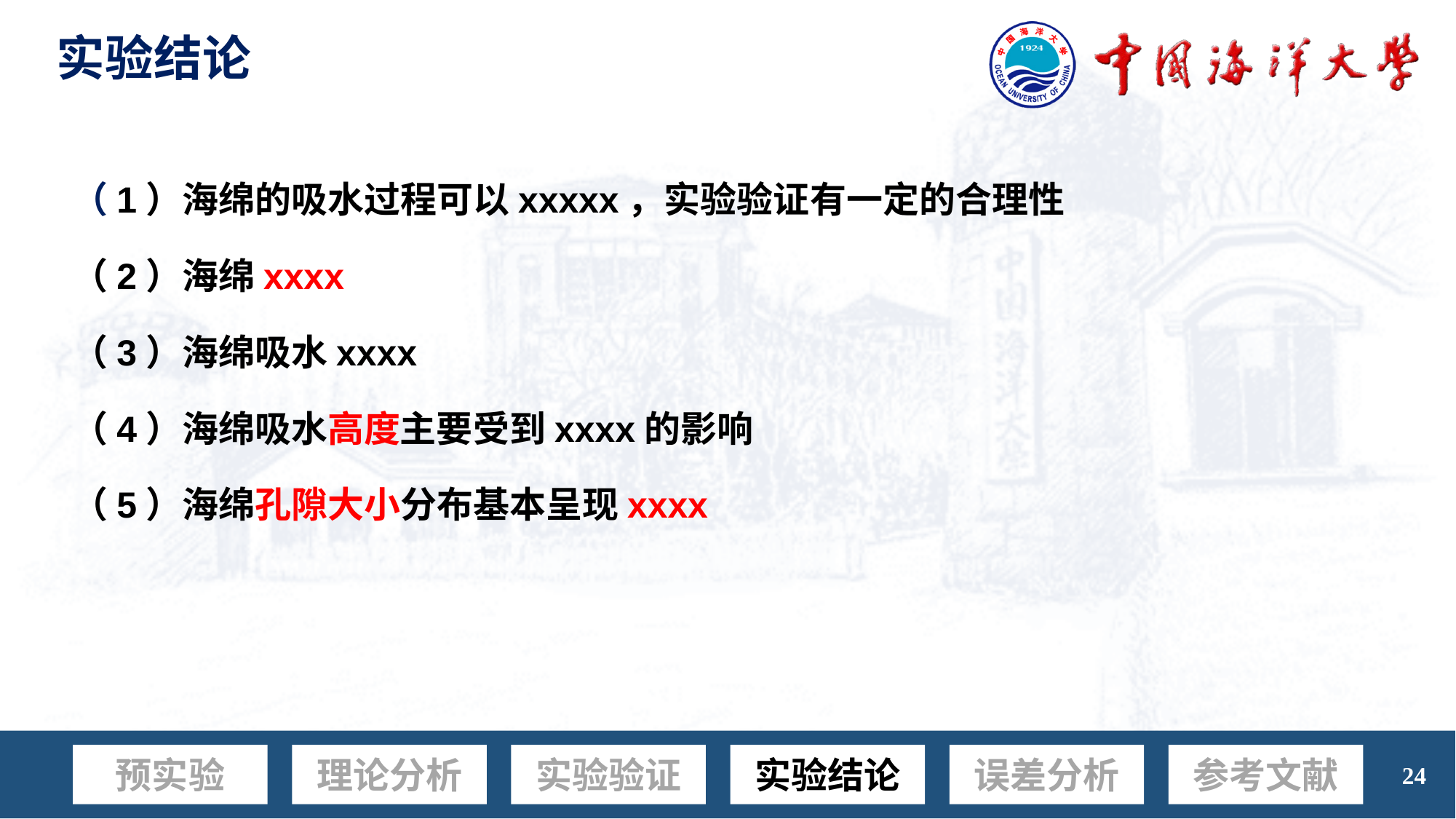

实验结论
（1）海绵的吸水过程可以xxxxx，实验验证有一定的合理性
（2）海绵xxxx
（3）海绵吸水xxxx
（4）海绵吸水高度主要受到xxxx的影响
（5）海绵孔隙大小分布基本呈现xxxx
实验结论
误差分析
参考文献
# 预实验
理论分析
实验验证
24